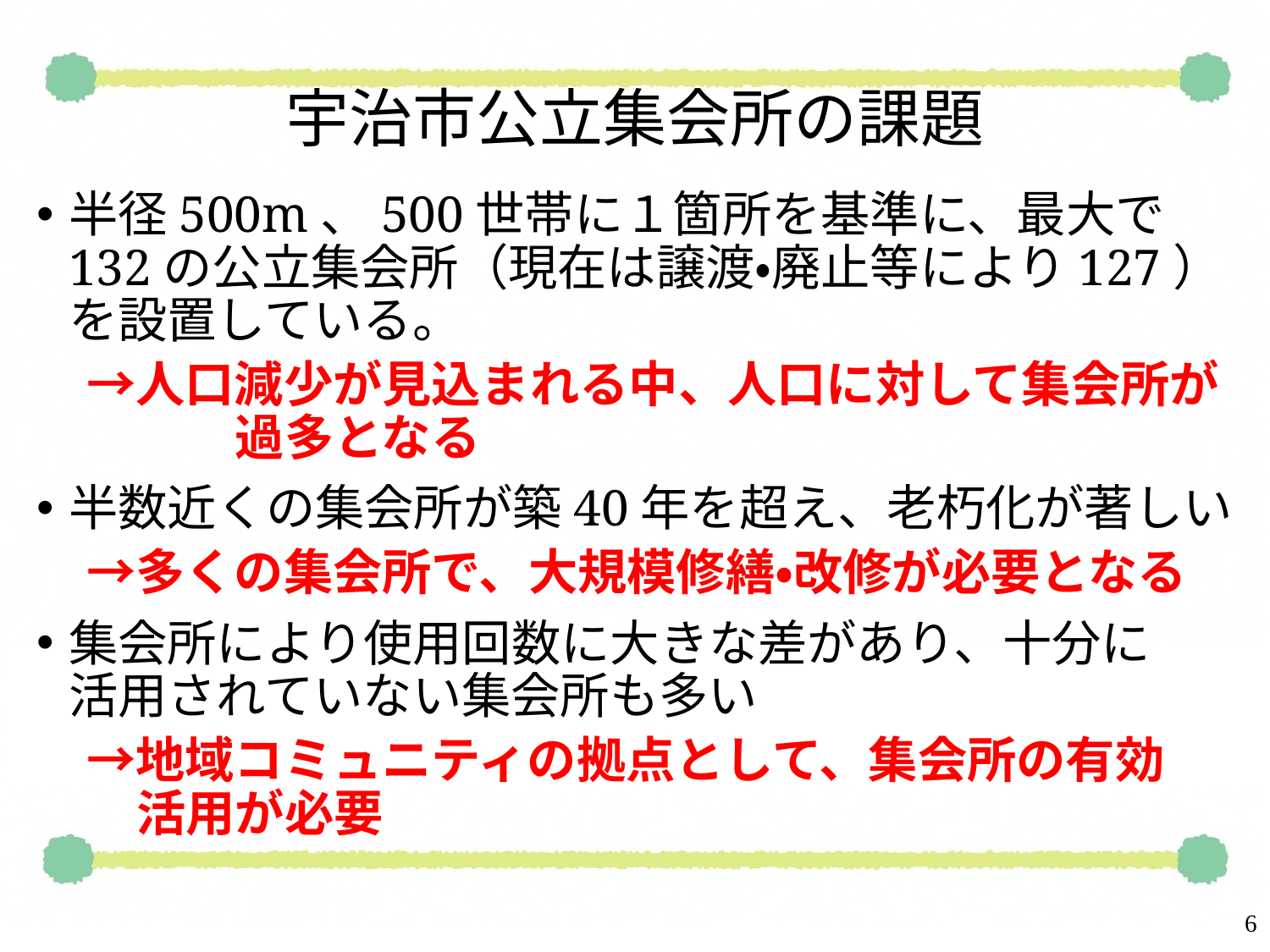

# 宇治市公立集会所の課題
半径500m、500世帯に１箇所を基準に、最大で132の公立集会所（現在は譲渡・廃止等により127）を設置している。
　→人口減少が見込まれる中、人口に対して集会所が　　過多となる
半数近くの集会所が築40年を超え、老朽化が著しい
　→多くの集会所で、大規模修繕・改修が必要となる
集会所により使用回数に大きな差があり、十分に　活用されていない集会所も多い
　→地域コミュニティの拠点として、集会所の有効　活用が必要

6